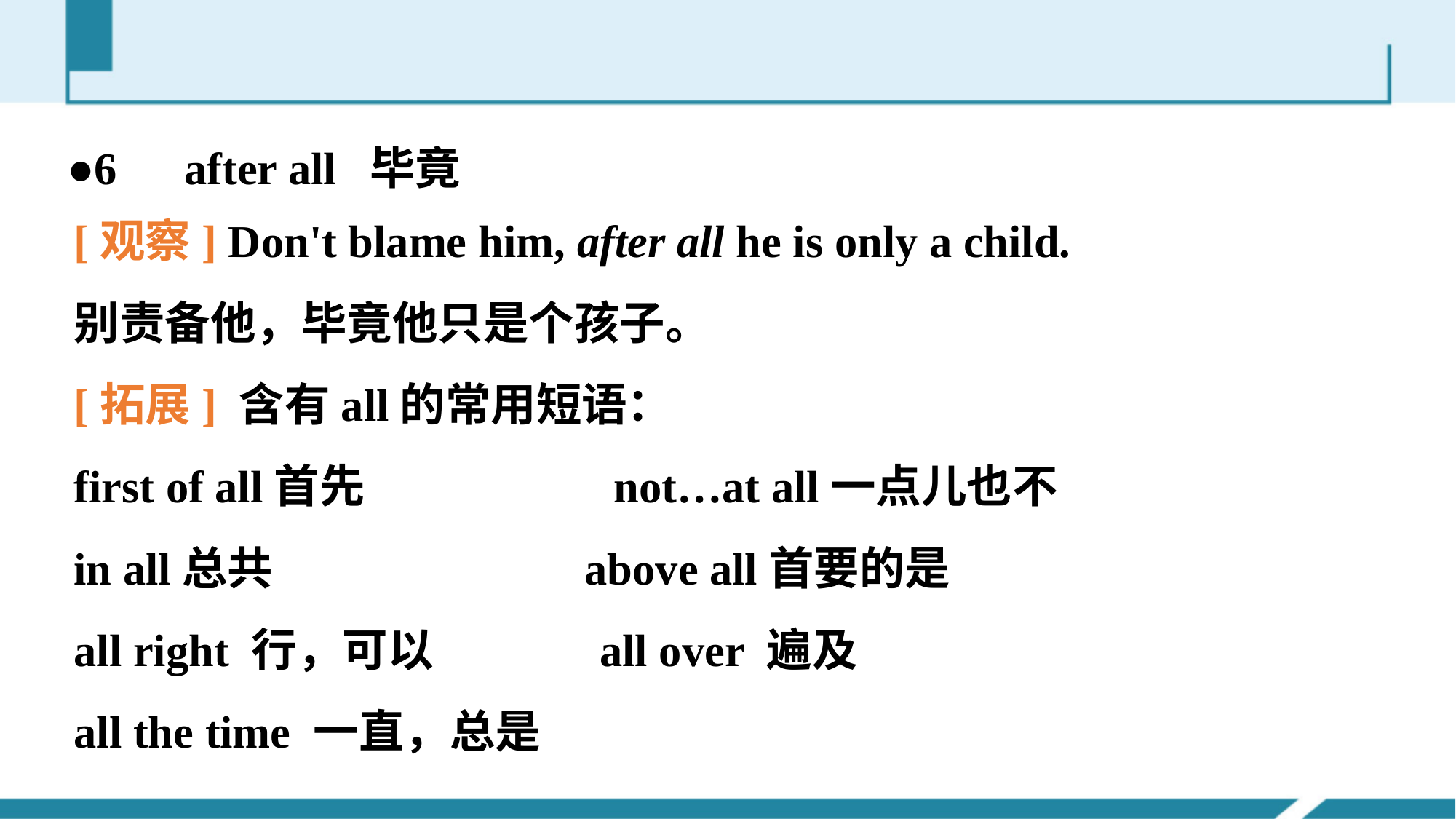

●6　after all  毕竟
[观察] Don't blame him, after all he is only a child.
别责备他，毕竟他只是个孩子。
[拓展] 含有all的常用短语：
first of all首先　　　　　 not…at all一点儿也不
in all总共                             above all首要的是
all right 行，可以               all over 遍及
all the time 一直，总是